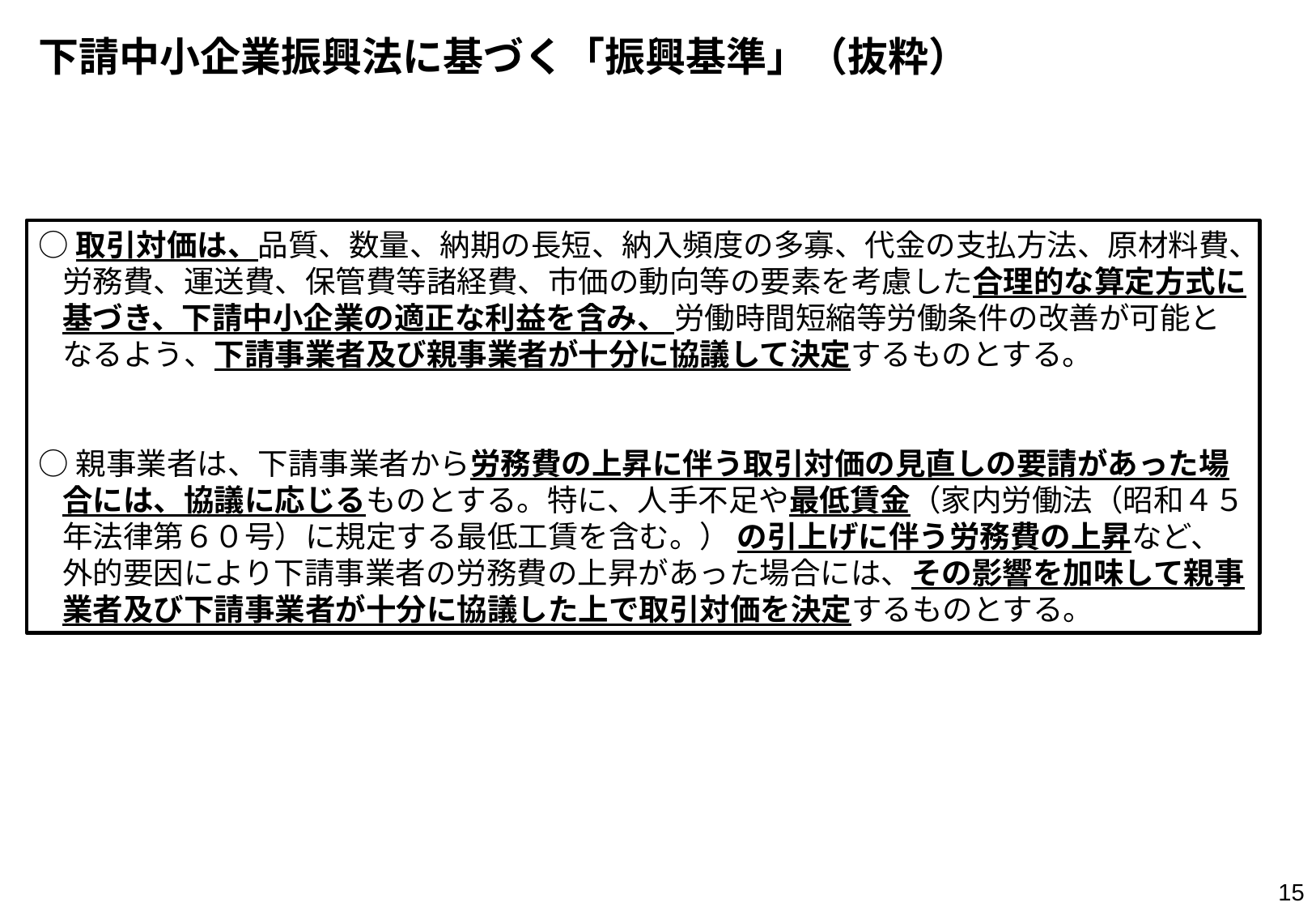

# 下請中小企業振興法に基づく「振興基準」（抜粋）
○取引対価は、品質、数量、納期の長短、納入頻度の多寡、代金の支払方法、原材料費、労務費、運送費、保管費等諸経費、市価の動向等の要素を考慮した合理的な算定方式に基づき、下請中小企業の適正な利益を含み、 労働時間短縮等労働条件の改善が可能となるよう、下請事業者及び親事業者が十分に協議して決定するものとする。

○親事業者は、下請事業者から労務費の上昇に伴う取引対価の見直しの要請があった場合には、協議に応じるものとする。特に、人手不足や最低賃金（家内労働法（昭和４５年法律第６０号）に規定する最低工賃を含む。） の引上げに伴う労務費の上昇など、外的要因により下請事業者の労務費の上昇があった場合には、その影響を加味して親事業者及び下請事業者が十分に協議した上で取引対価を決定するものとする。
15